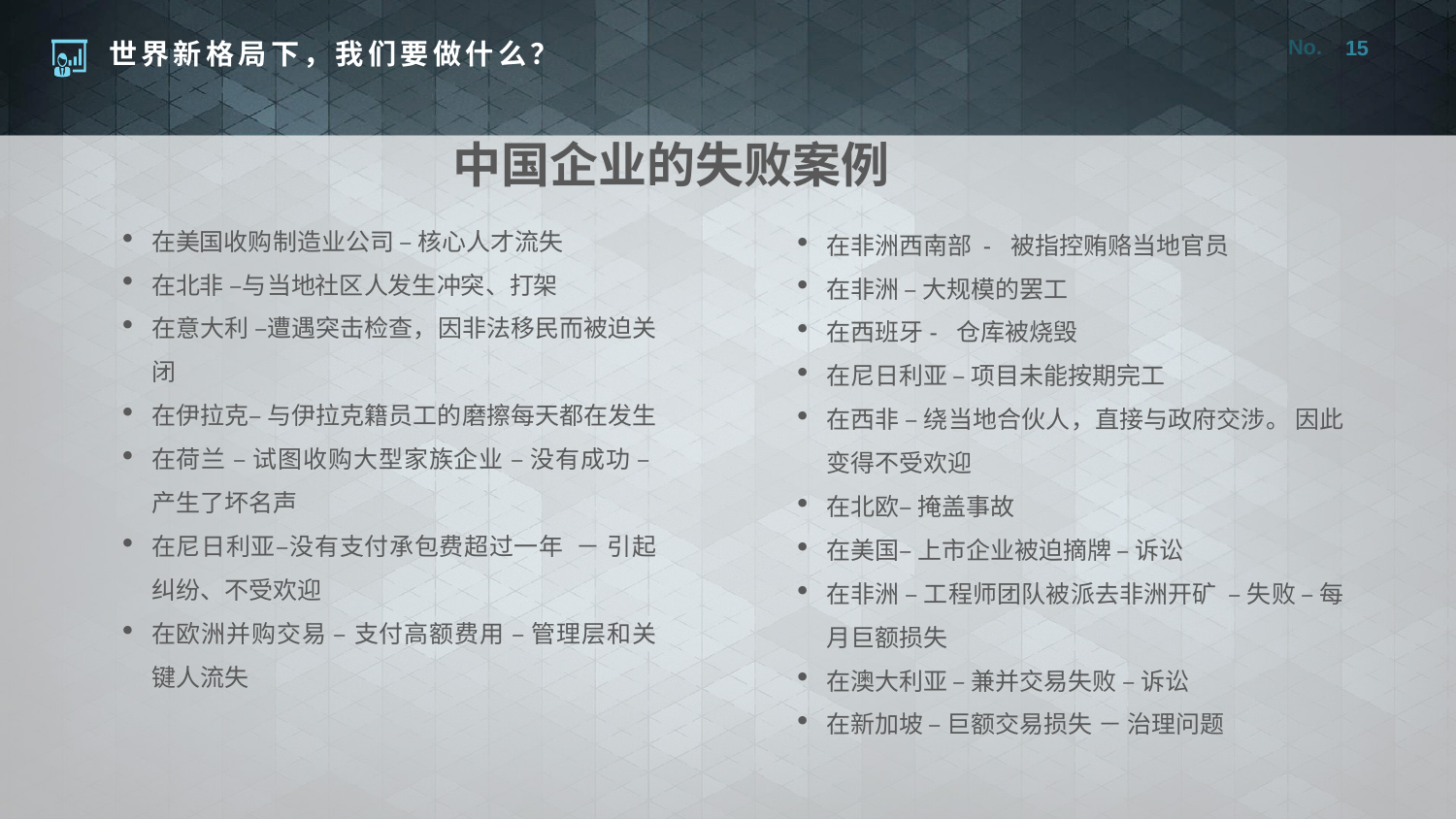

15
中国企业的失败案例
在美国收购制造业公司 – 核心人才流失
在北非 –与当地社区人发生冲突、打架
在意大利 –遭遇突击检查，因非法移民而被迫关闭
在伊拉克– 与伊拉克籍员工的磨擦每天都在发生
在荷兰 – 试图收购大型家族企业 – 没有成功 –  产生了坏名声
在尼日利亚–没有支付承包费超过一年  － 引起纠纷、不受欢迎
在欧洲并购交易 – 支付高额费用 – 管理层和关键人流失
在非洲西南部 -  被指控贿赂当地官员
在非洲 – 大规模的罢工
在西班牙-  仓库被烧毁
在尼日利亚 – 项目未能按期完工
在西非 – 绕当地合伙人，直接与政府交涉。 因此变得不受欢迎
在北欧– 掩盖事故
在美国– 上市企业被迫摘牌 – 诉讼
在非洲 – 工程师团队被派去非洲开矿  – 失败 – 每月巨额损失
在澳大利亚 – 兼并交易失败 – 诉讼
在新加坡 – 巨额交易损失 － 治理问题